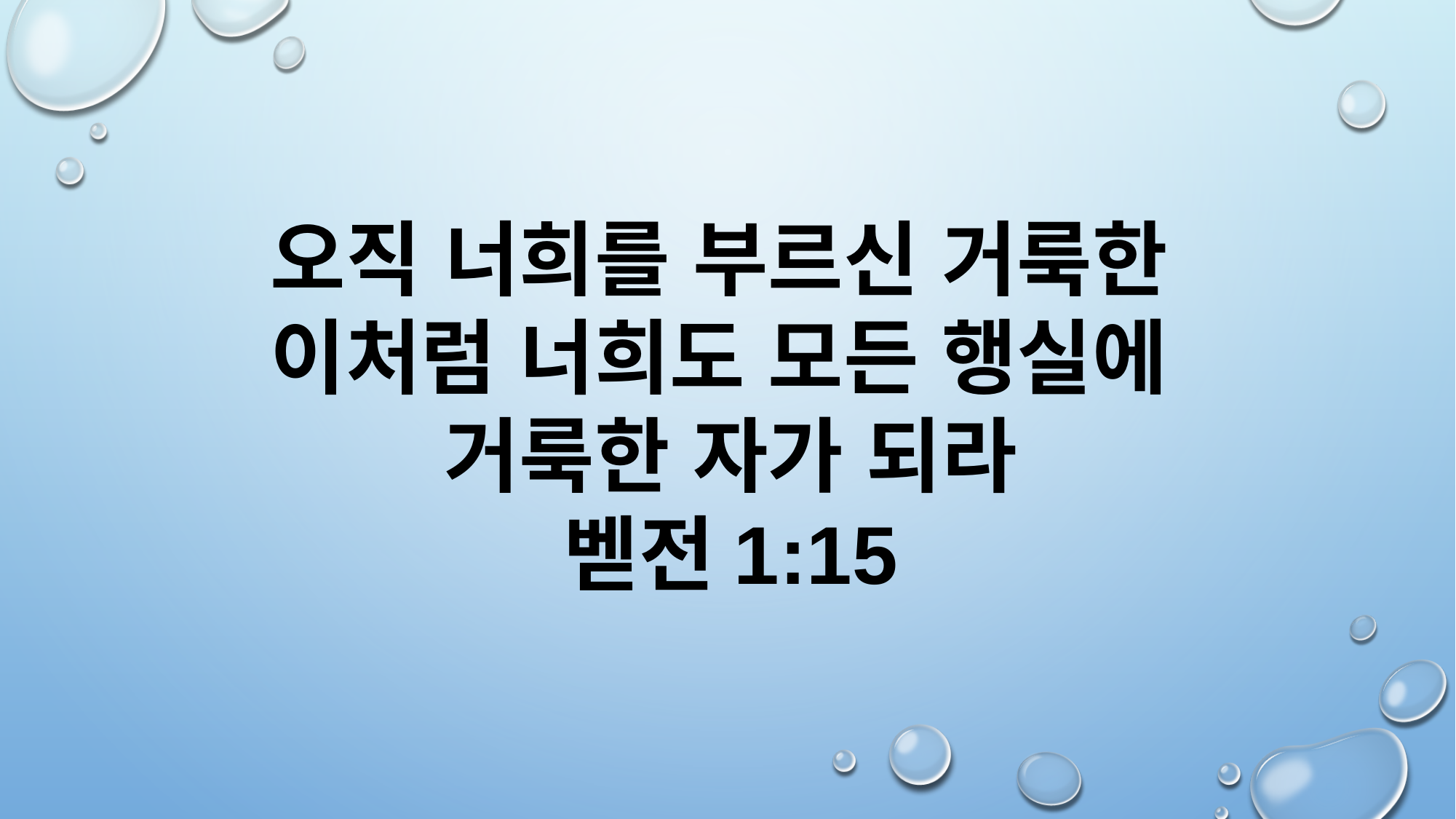

오직 너희를 부르신 거룩한
이처럼 너희도 모든 행실에
거룩한 자가 되라
벧전1:15